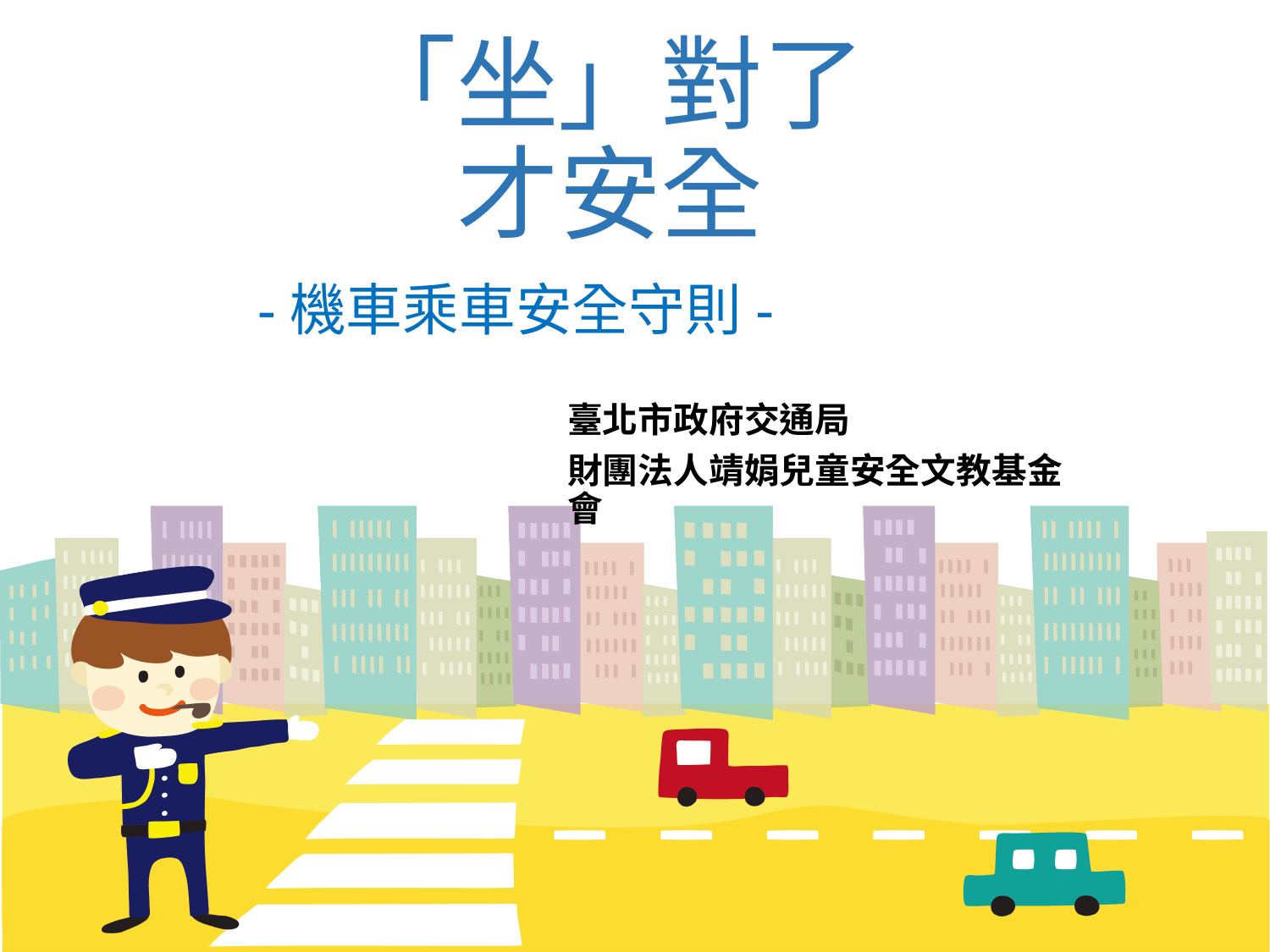

# 「坐」對了 才安全
-機車乘車安全守則-
臺北市政府交通局
財團法人靖娟兒童安全文教基金會